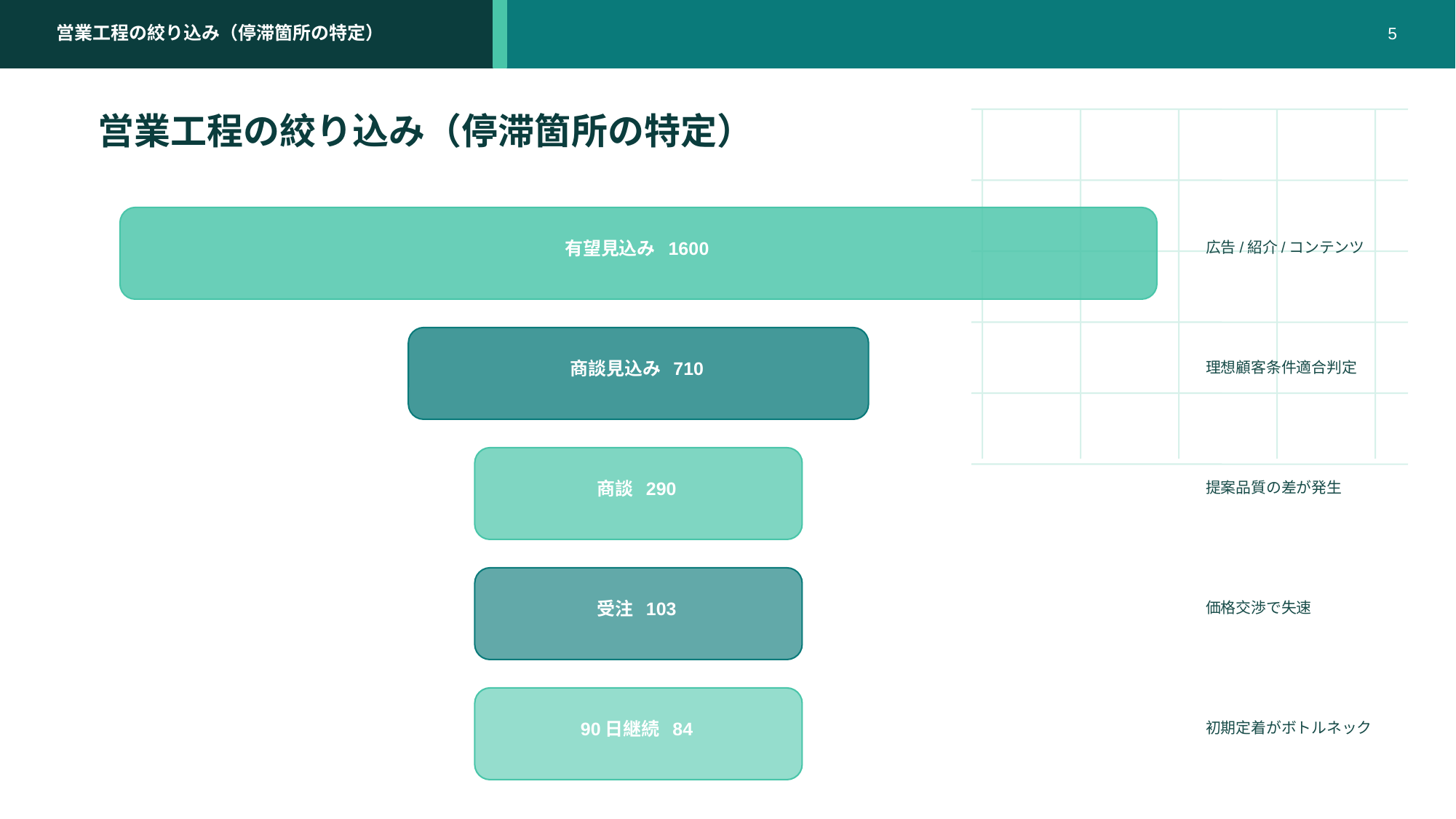

営業工程の絞り込み（停滞箇所の特定）
5
営業工程の絞り込み（停滞箇所の特定）

広告/紹介/コンテンツ
有望見込み  1600

理想顧客条件適合判定
商談見込み  710

提案品質の差が発生
商談  290

価格交渉で失速
受注  103

初期定着がボトルネック
90日継続  84